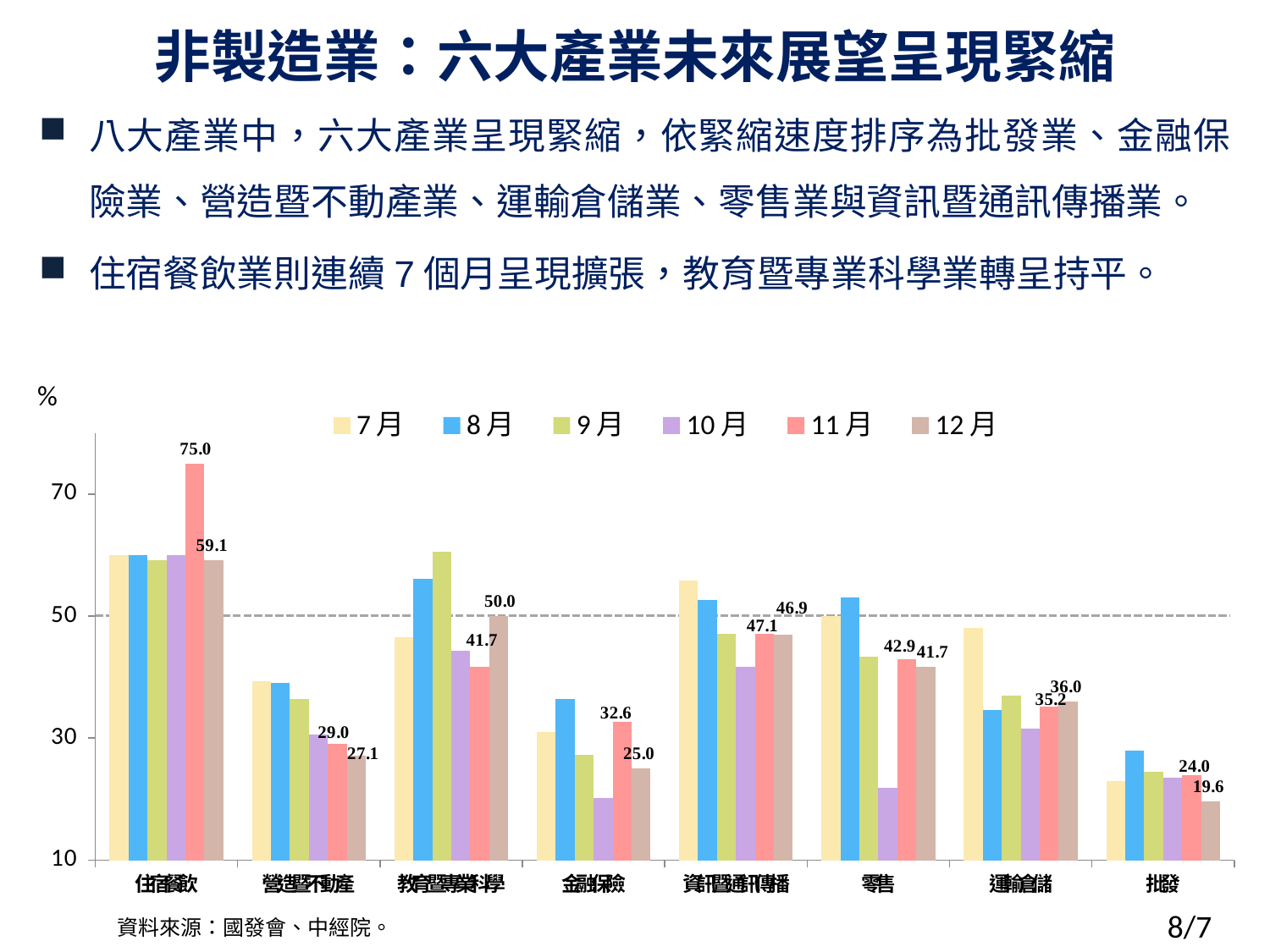

# 非製造業：六大產業未來展望呈現緊縮
八大產業中，六大產業呈現緊縮，依緊縮速度排序為批發業、金融保險業、營造暨不動產業、運輸倉儲業、零售業與資訊暨通訊傳播業。
住宿餐飲業則連續7個月呈現擴張，教育暨專業科學業轉呈持平。
%

### Chart

| Category | 7月 | 8月 | 9月 | 10月 | 11月 | 12月 |
|---|---|---|---|---|---|---|
| 住宿餐飲 | 60.0 | 60.0 | 59.1 | 60.0 | 75.0 | 59.1 |
| 營造暨不動產 | 39.3 | 39.1 | 36.4 | 30.6 | 29.0 | 27.1 |
| 教育暨專業科學 | 46.6 | 56.1 | 60.6 | 44.3 | 41.7 | 50.0 |
| 金融保險 | 31.0 | 36.4 | 27.2 | 20.2 | 32.6 | 25.0 |
| 資訊暨通訊傳播 | 55.9 | 52.6 | 47.1 | 41.7 | 47.1 | 46.9 |
| 零售 | 50.0 | 53.1 | 43.3 | 21.9 | 42.9 | 41.7 |
| 運輸倉儲 | 48.1 | 34.6 | 37.0 | 31.5 | 35.2 | 36.0 |
| 批發 | 22.9 | 27.9 | 24.5 | 23.5 | 24.0 | 19.6 |
資料來源：國發會、中經院。